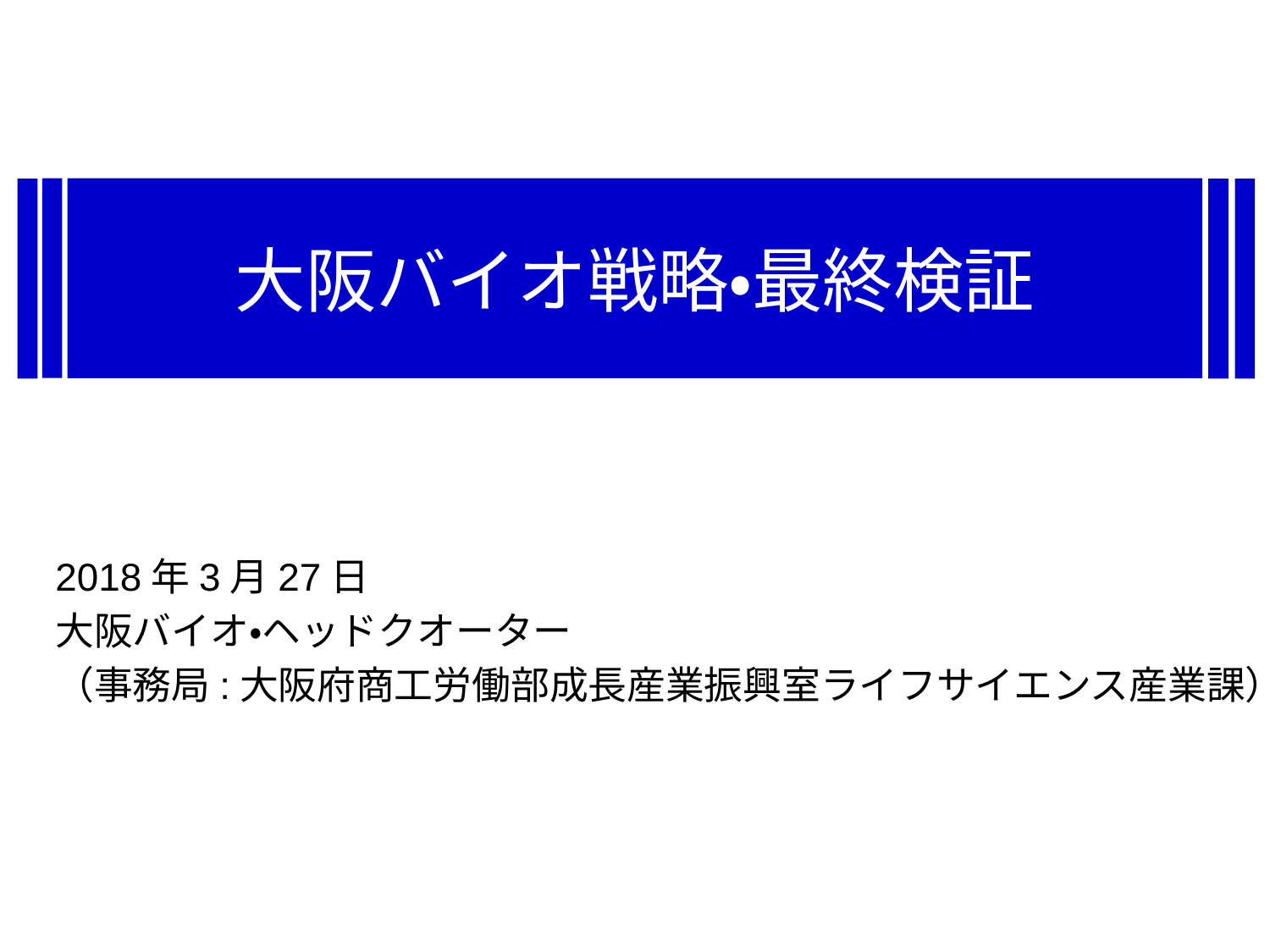

大阪バイオ戦略・最終検証

2018年3月27日
大阪バイオ・ヘッドクオーター
（事務局:大阪府商工労働部成長産業振興室ライフサイエンス産業課）